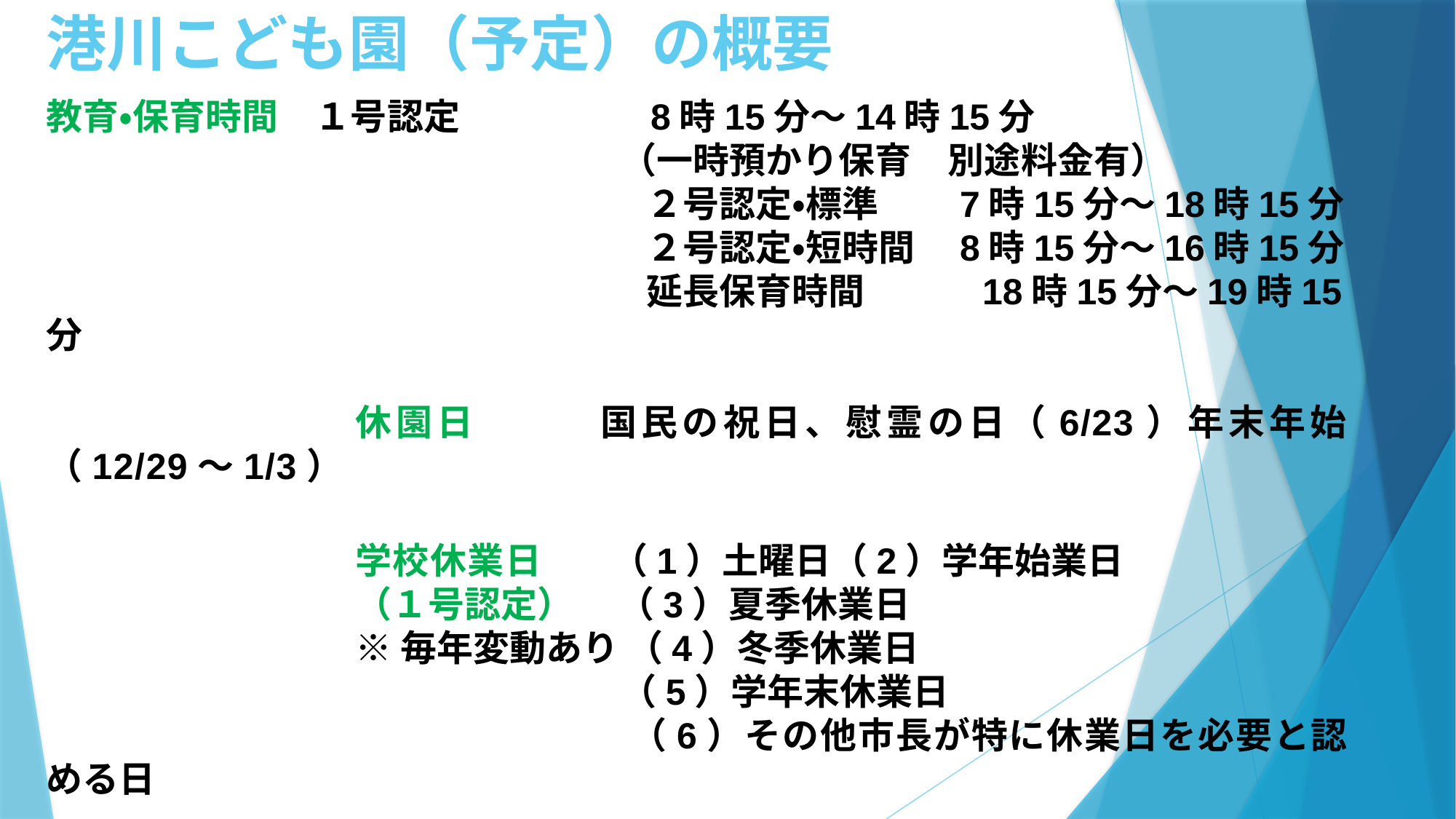

港川こども園（予定）の概要

教育・保育時間　１号認定　　　　　8時15分～14時15分
               　   　　（一時預かり保育　別途料金有）
　　　　　　　　２号認定・標準　　7時15分～18時15分
　　　　　　　　２号認定・短時間　8時15分～16時15分
　　　　　　　　延長保育時間　　　18時15分～19時15分

休園日　　　国民の祝日、慰霊の日（6/23）年末年始（12/29～1/3）

学校休業日　    （1）土曜日（2）学年始業日
（１号認定）　 （3）夏季休業日
※毎年変動あり （4）冬季休業日
　　　　　　　　（5）学年末休業日
　　　　　　　　（6）その他市長が特に休業日を必要と認める日